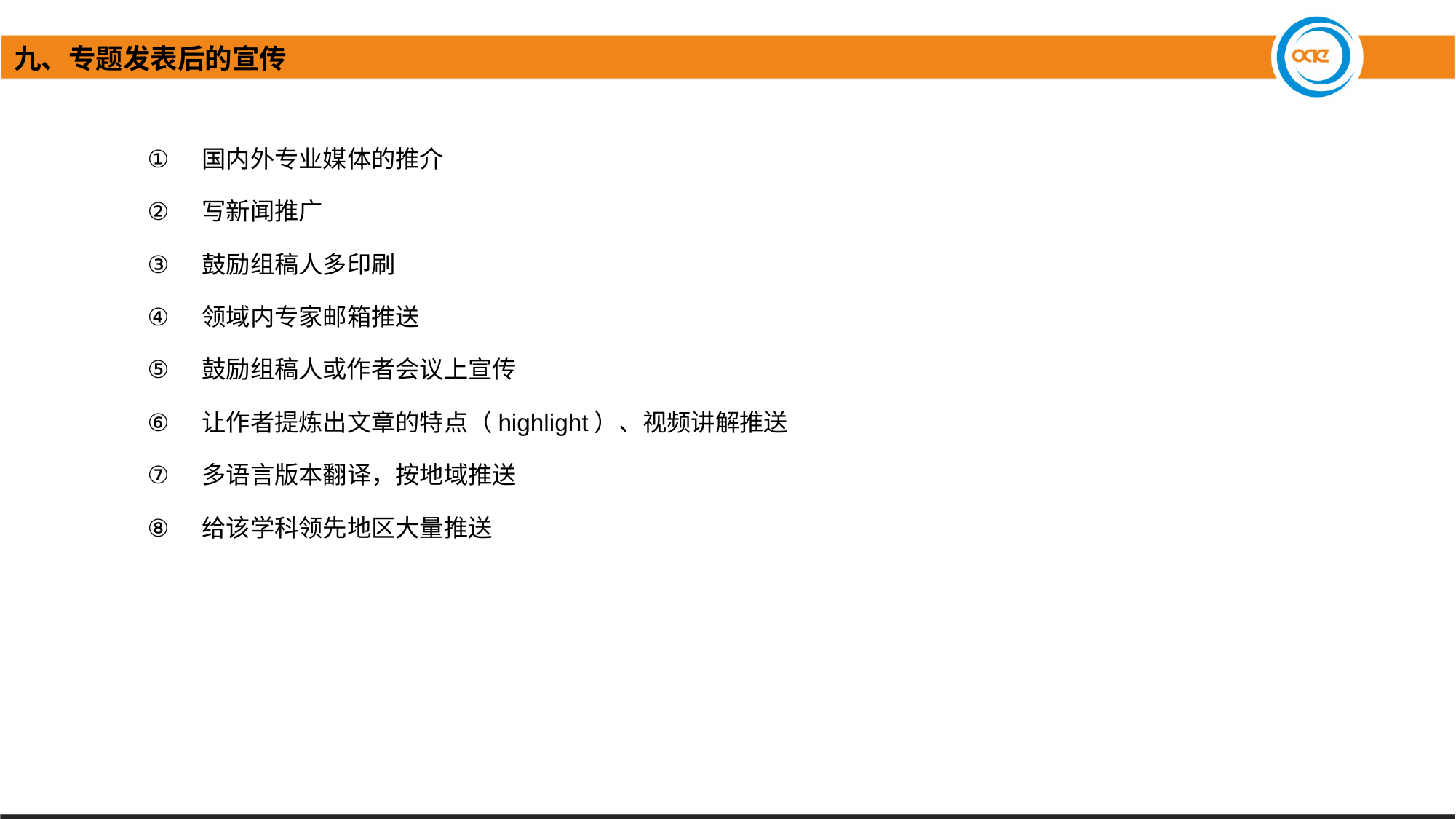

九、专题发表后的宣传
国内外专业媒体的推介
写新闻推广
鼓励组稿人多印刷
领域内专家邮箱推送
鼓励组稿人或作者会议上宣传
让作者提炼出文章的特点（highlight）、视频讲解推送
多语言版本翻译，按地域推送
给该学科领先地区大量推送